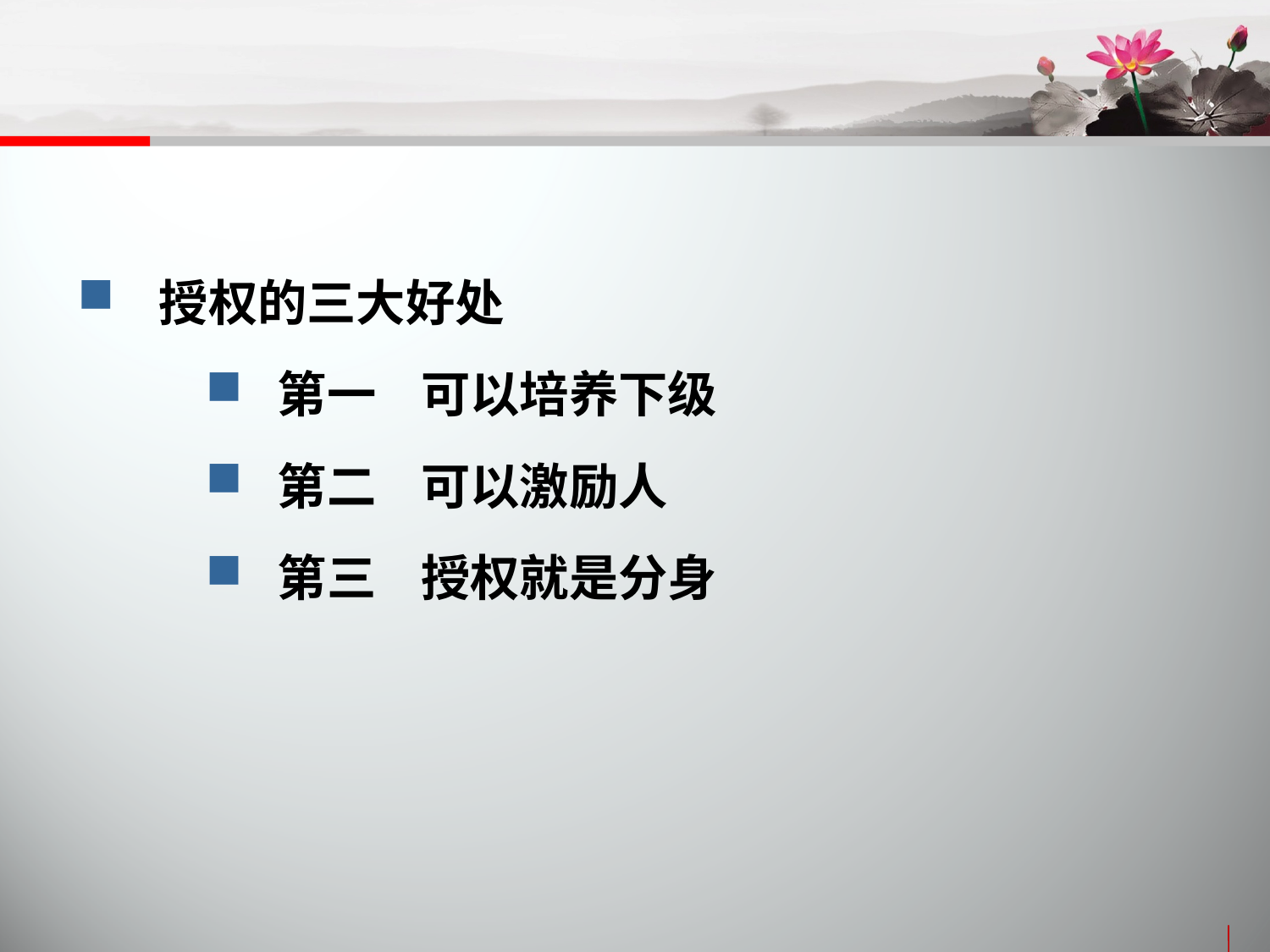

授权的三大好处
  第一    可以培养下级
  第二    可以激励人
  第三    授权就是分身